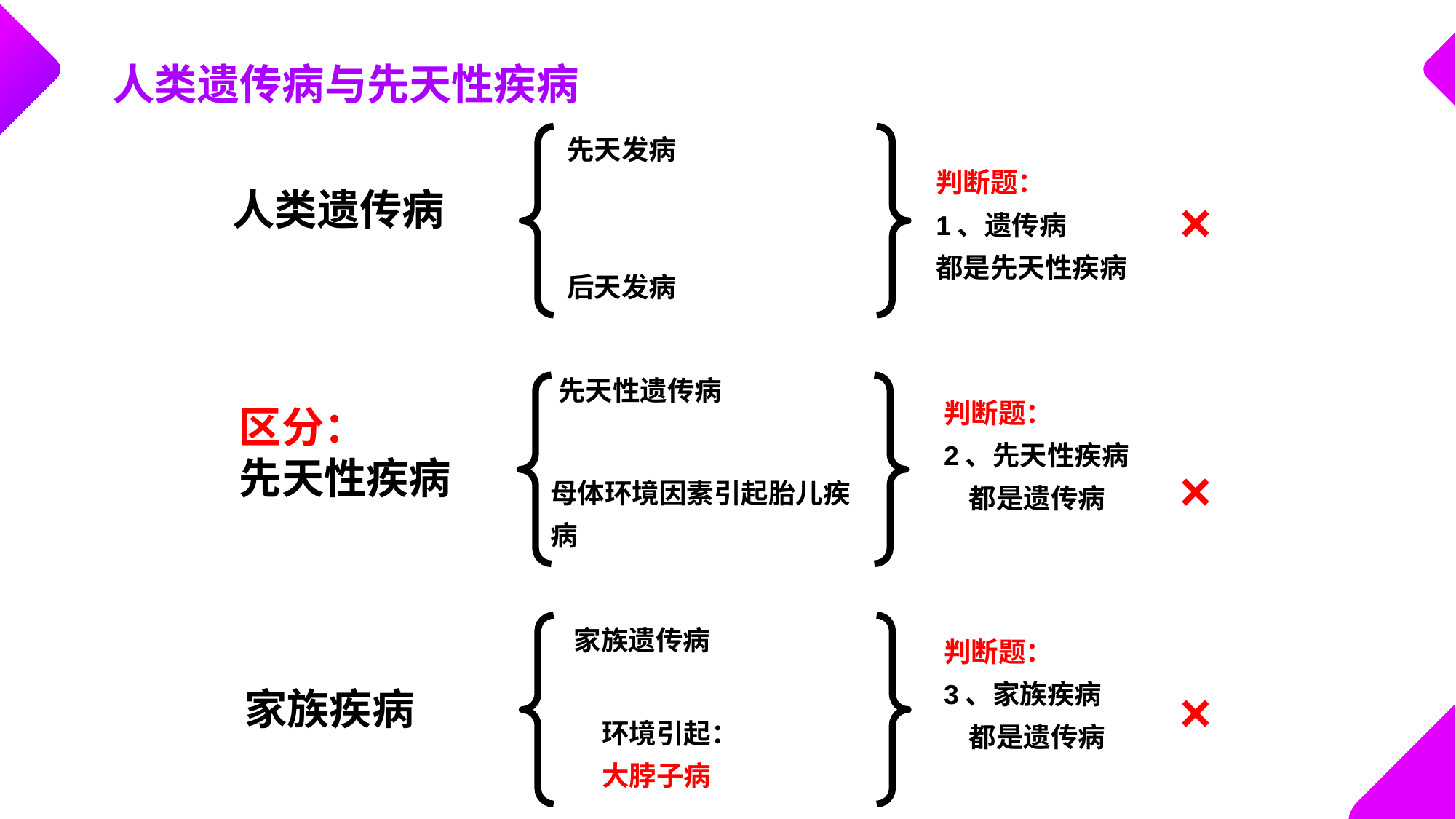

人类遗传病与先天性疾病
先天发病

判断题：
1、遗传病
都是先天性疾病
人类遗传病
×
后天发病
先天性遗传病

判断题：
2、先天性疾病
   都是遗传病
区分：
先天性疾病
×
母体环境因素引起胎儿疾病
家族遗传病

判断题：
3、家族疾病
   都是遗传病
×
家族疾病
环境引起：
大脖子病